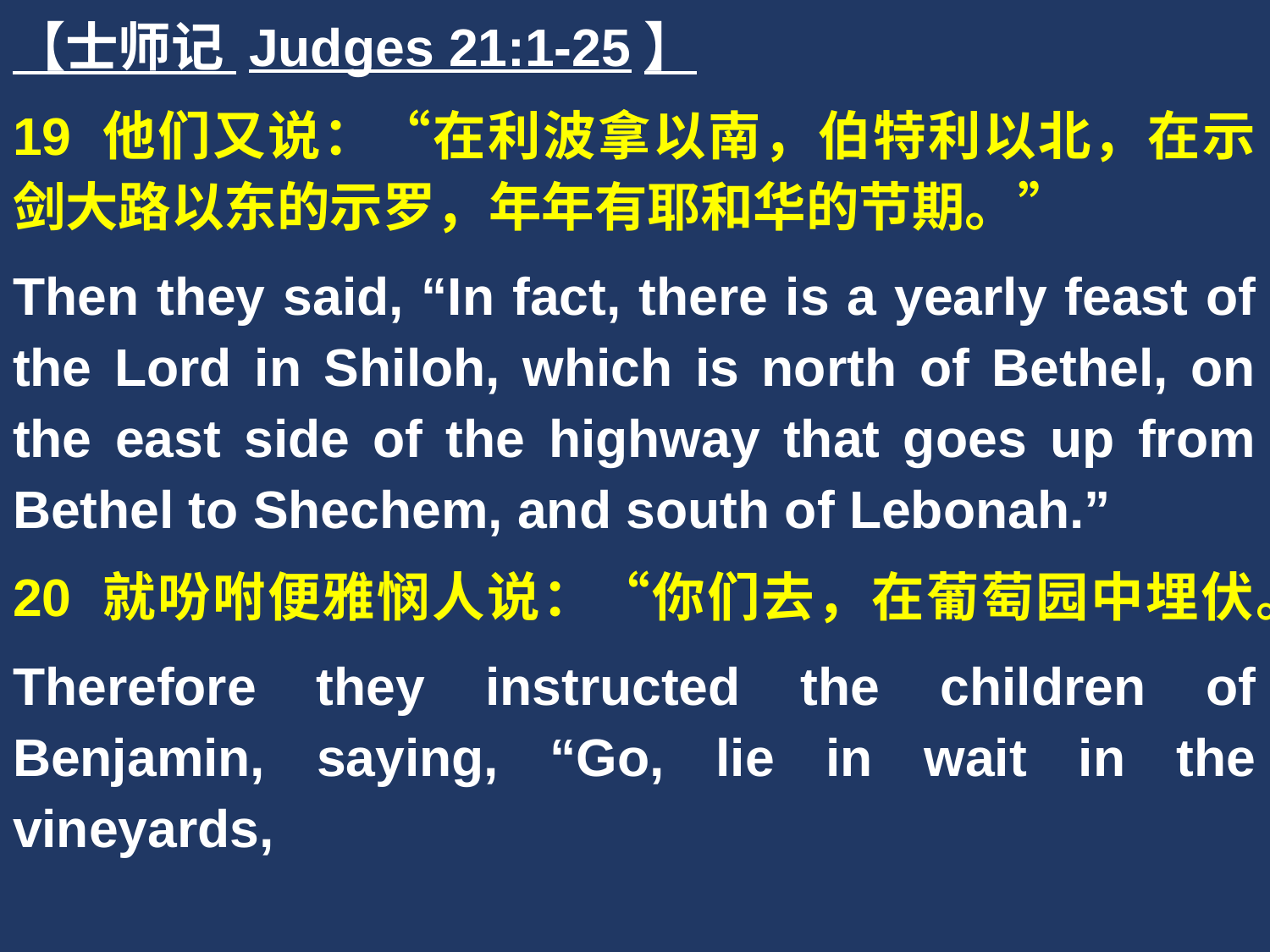

【士师记 Judges 21:1-25】
19 他们又说：“在利波拿以南，伯特利以北，在示剑大路以东的示罗，年年有耶和华的节期。”
Then they said, “In fact, there is a yearly feast of the Lord in Shiloh, which is north of Bethel, on the east side of the highway that goes up from Bethel to Shechem, and south of Lebonah.”
20 就吩咐便雅悯人说：“你们去，在葡萄园中埋伏。
Therefore they instructed the children of Benjamin, saying, “Go, lie in wait in the vineyards,